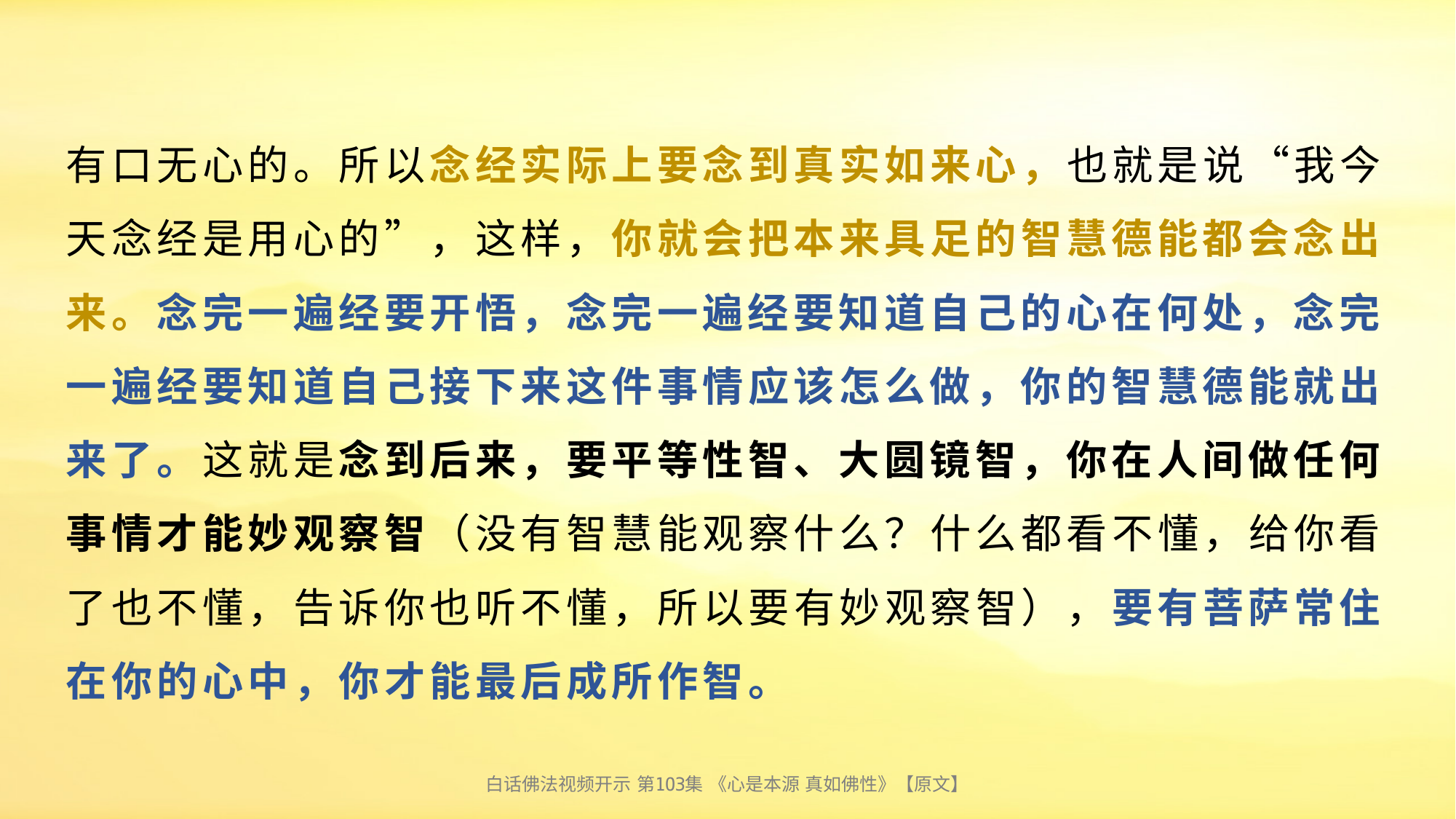

# 有口无心的。所以念经实际上要念到真实如来心，也就是说“我今天念经是用心的”，这样，你就会把本来具足的智慧德能都会念出来。念完一遍经要开悟，念完一遍经要知道自己的心在何处，念完一遍经要知道自己接下来这件事情应该怎么做，你的智慧德能就出来了。这就是念到后来，要平等性智、大圆镜智，你在人间做任何事情才能妙观察智（没有智慧能观察什么？什么都看不懂，给你看了也不懂，告诉你也听不懂，所以要有妙观察智），要有菩萨常住在你的心中，你才能最后成所作智。
白话佛法视频开示 第103集 《心是本源 真如佛性》【原文】